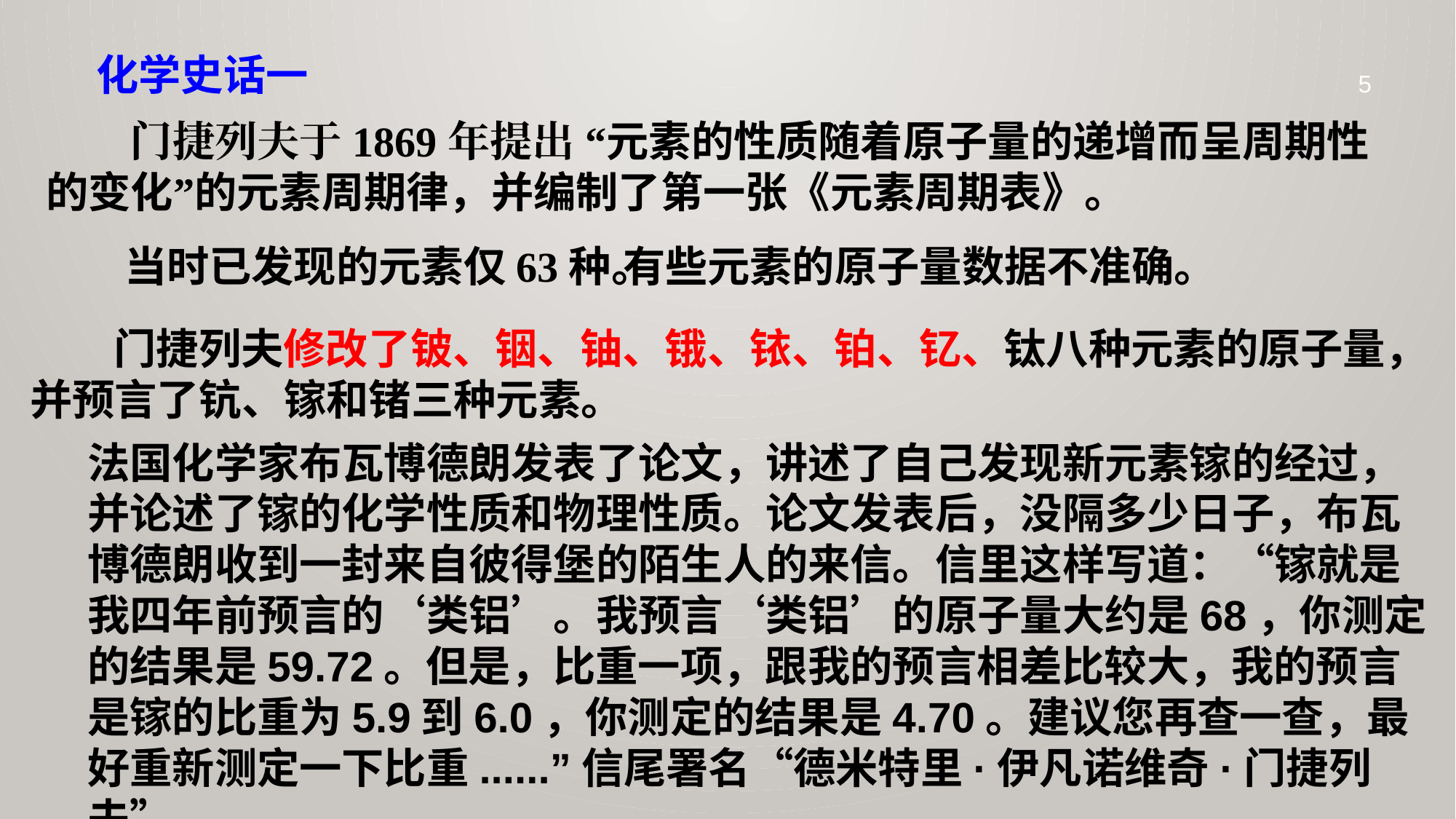

化学史话一
5
       门捷列夫于1869年提出 “元素的性质随着原子量的递增而呈周期性的变化”的元素周期律，并编制了第一张《元素周期表》。
        当时已发现的元素仅63种。
       有些元素的原子量数据不准确。
       门捷列夫修改了铍、铟、铀、锇、铱、铂、钇、钛八种元素的原子量，并预言了钪、镓和锗三种元素。
法国化学家布瓦博德朗发表了论文，讲述了自己发现新元素镓的经过，并论述了镓的化学性质和物理性质。论文发表后，没隔多少日子，布瓦博德朗收到一封来自彼得堡的陌生人的来信。信里这样写道：“镓就是我四年前预言的‘类铝’。我预言‘类铝’的原子量大约是68，你测定的结果是59.72。但是，比重一项，跟我的预言相差比较大，我的预言是镓的比重为5.9到6.0，你测定的结果是4.70。建议您再查一查，最好重新测定一下比重......”信尾署名“德米特里·伊凡诺维奇·门捷列夫”。